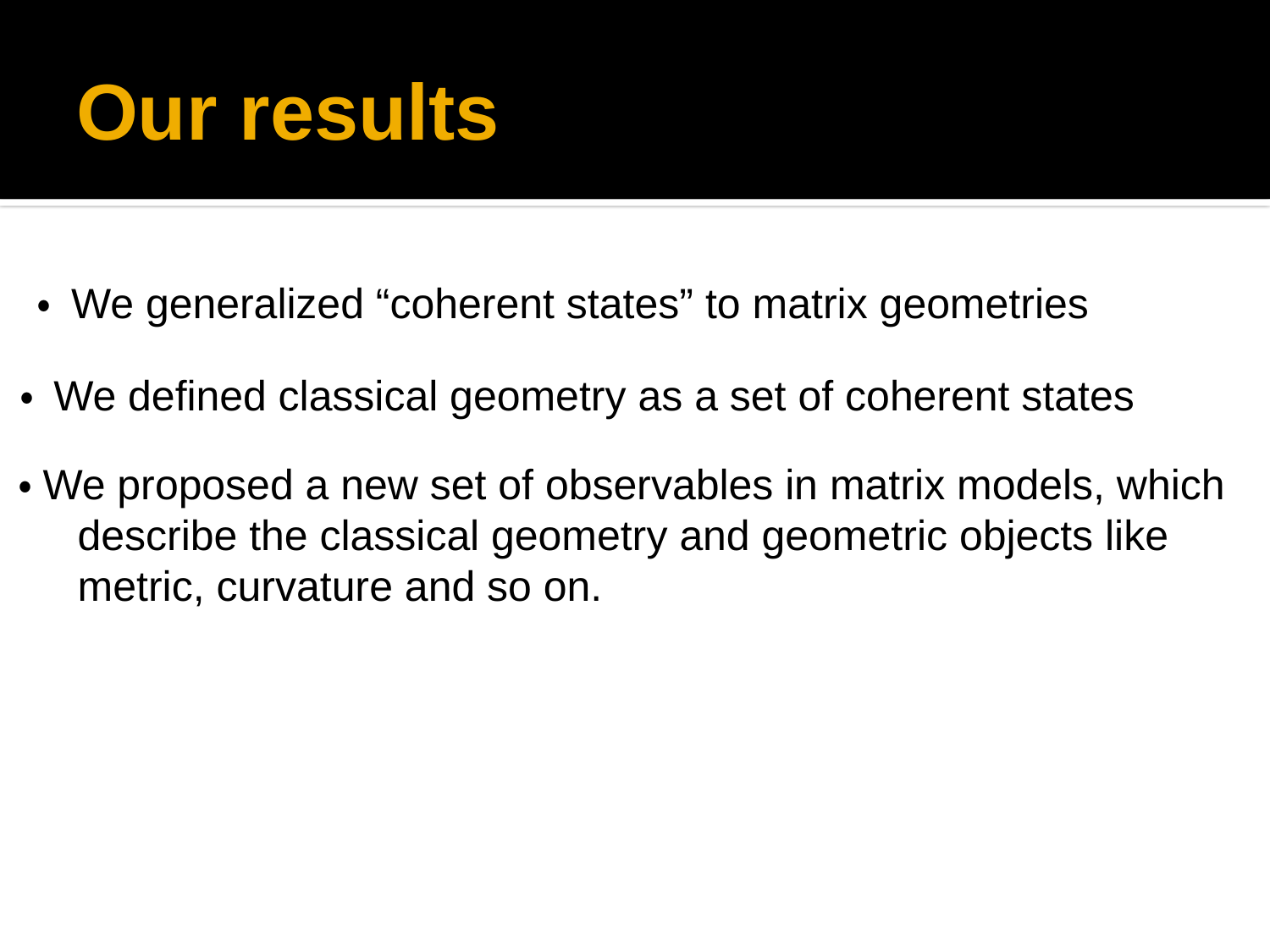

# Our results
・ We generalized “coherent states” to matrix geometries
・ We defined classical geometry as a set of coherent states
・We proposed a new set of observables in matrix models, which
     describe the classical geometry and geometric objects like
     metric, curvature and so on.